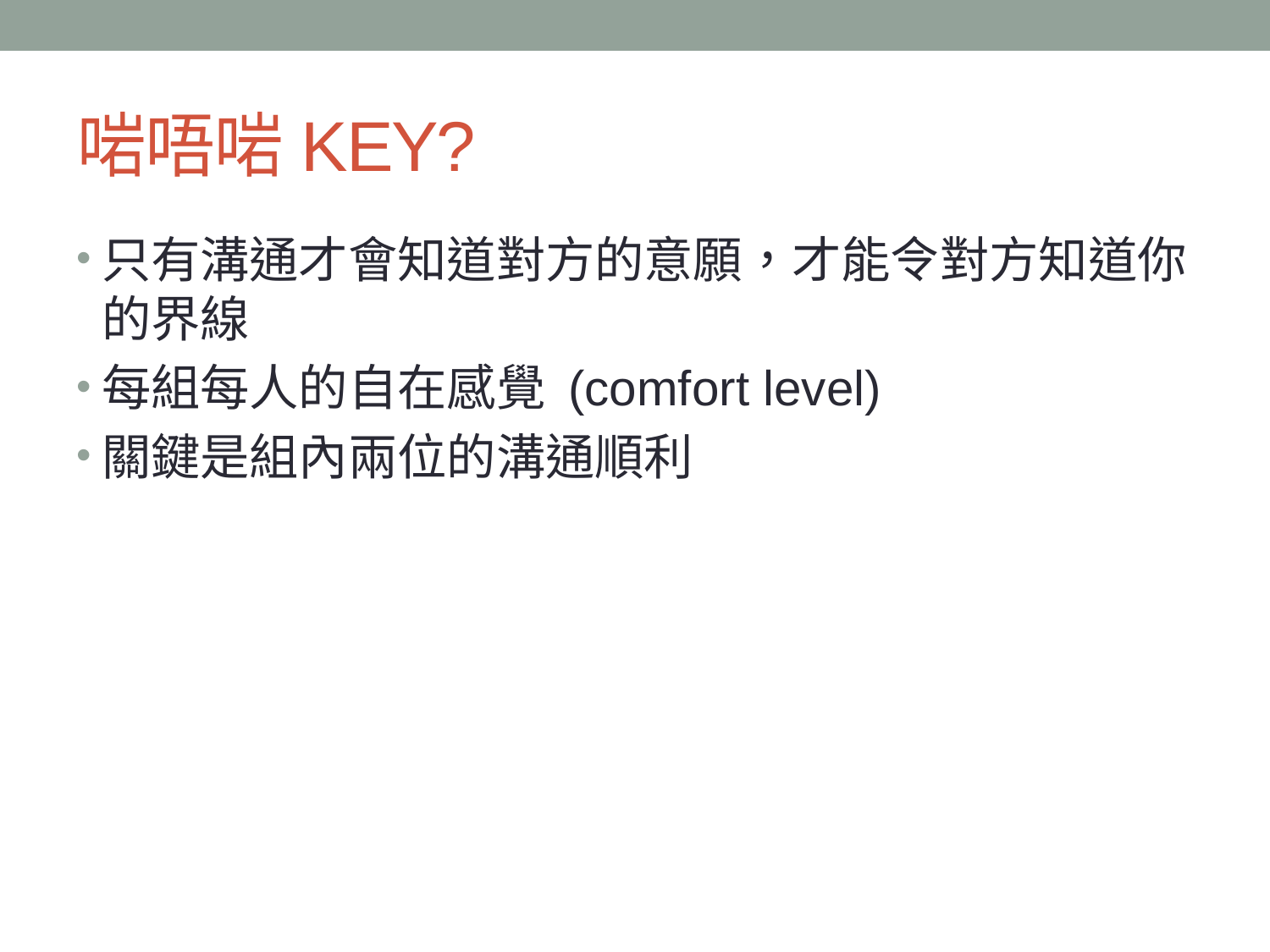

# 啱唔啱KEY?
只有溝通才會知道對方的意願，才能令對方知道你的界線
每組每人的自在感覺 (comfort level)
關鍵是組內兩位的溝通順利